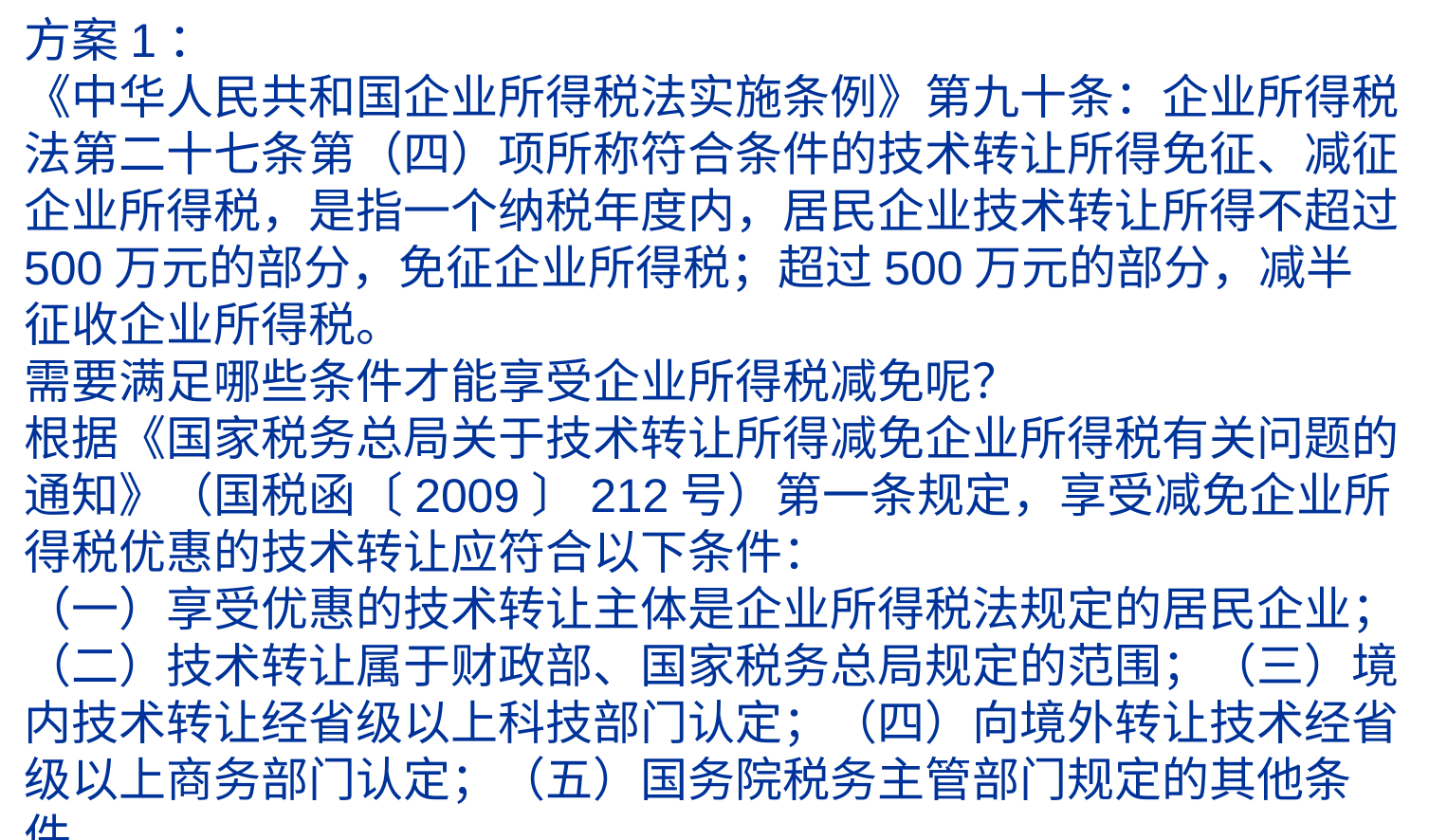

# 方案1： 《中华人民共和国企业所得税法实施条例》第九十条：企业所得税法第二十七条第（四）项所称符合条件的技术转让所得免征、减征企业所得税，是指一个纳税年度内，居民企业技术转让所得不超过500万元的部分，免征企业所得税；超过500万元的部分，减半征收企业所得税。 需要满足哪些条件才能享受企业所得税减免呢？ 根据《国家税务总局关于技术转让所得减免企业所得税有关问题的通知》（国税函〔2009〕212号）第一条规定，享受减免企业所得税优惠的技术转让应符合以下条件： （一）享受优惠的技术转让主体是企业所得税法规定的居民企业；（二）技术转让属于财政部、国家税务总局规定的范围；（三）境内技术转让经省级以上科技部门认定；（四）向境外转让技术经省级以上商务部门认定；（五）国务院税务主管部门规定的其他条件。